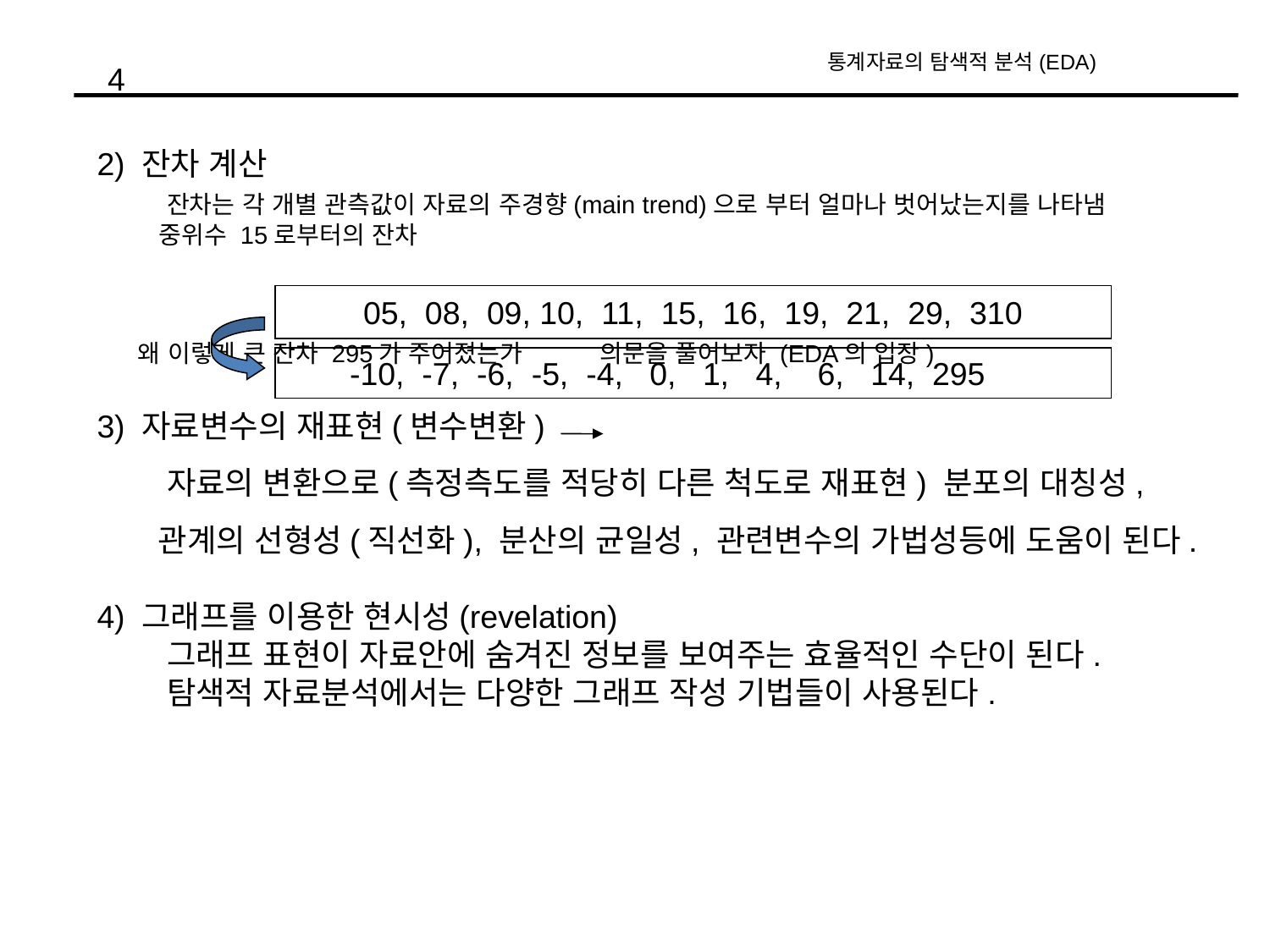

통계자료의 탐색적 분석(EDA)
4

2) 잔차 계산
       잔차는 각 개별 관측값이 자료의 주경향(main trend)으로 부터 얼마나 벗어났는지를 나타냄
        중위수 15로부터의 잔차

     왜 이렇게 큰 잔차 295가 주어졌는가           의문을 풀어보자 (EDA의 입장)

3) 자료변수의 재표현(변수변환)
       자료의 변환으로(측정측도를 적당히 다른 척도로 재표현) 분포의 대칭성,
      관계의 선형성(직선화), 분산의 균일성, 관련변수의 가법성등에 도움이 된다.

4) 그래프를 이용한 현시성(revelation)
       그래프 표현이 자료안에 숨겨진 정보를 보여주는 효율적인 수단이 된다.
       탐색적 자료분석에서는 다양한 그래프 작성 기법들이 사용된다.

05,  08,  09, 10,  11,  15,  16,  19,  21,  29,  310

       -10,  -7,  -6,  -5,  -4,   0,   1,   4,    6,   14,  295